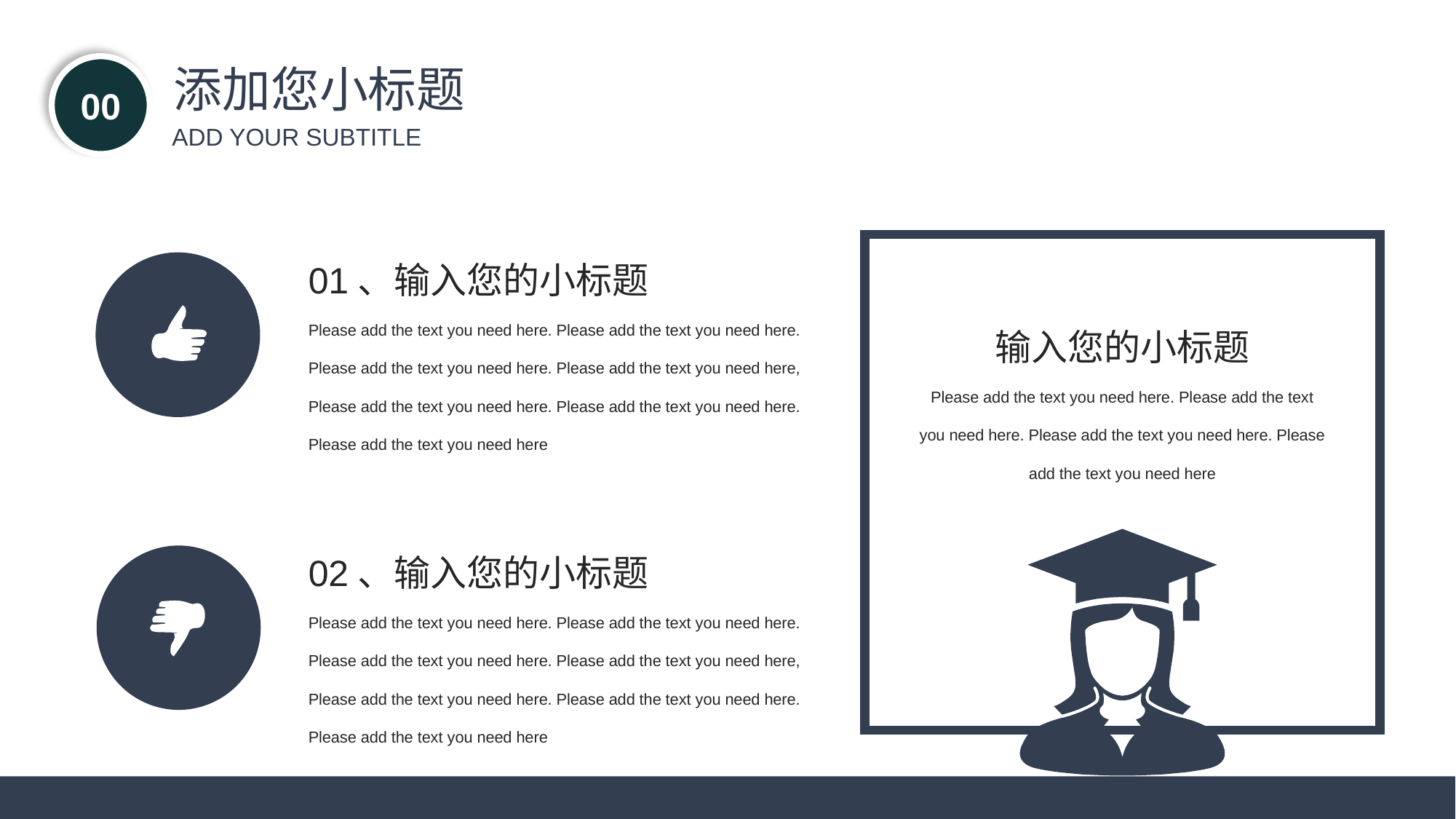

添加您小标题
00
ADD YOUR SUBTITLE
01、输入您的小标题
Please add the text you need here. Please add the text you need here. Please add the text you need here. Please add the text you need here, Please add the text you need here. Please add the text you need here. Please add the text you need here

输入您的小标题
Please add the text you need here. Please add the text you need here. Please add the text you need here. Please add the text you need here

02、输入您的小标题
Please add the text you need here. Please add the text you need here. Please add the text you need here. Please add the text you need here, Please add the text you need here. Please add the text you need here. Please add the text you need here